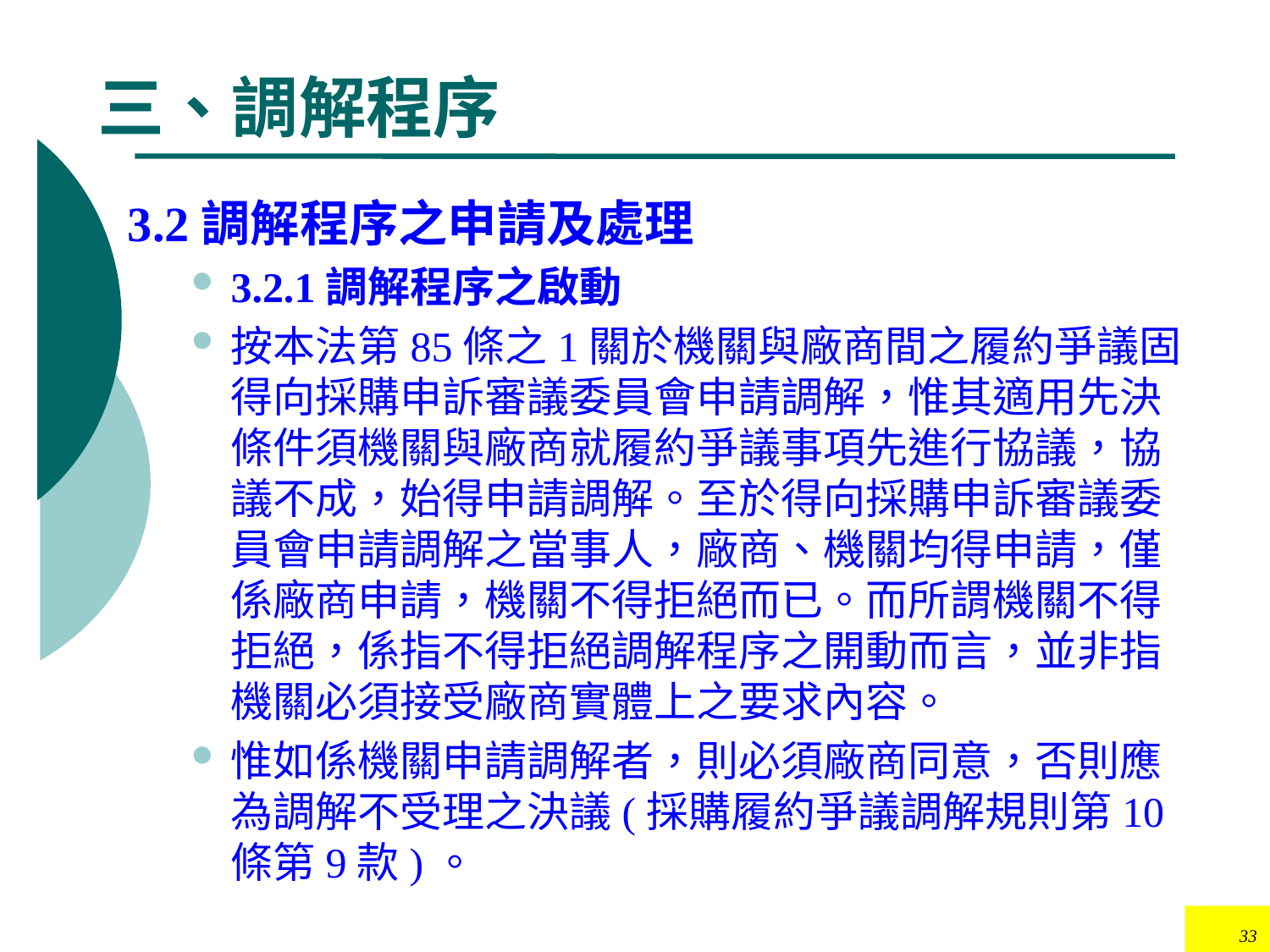

# 三、調解程序
3.2調解程序之申請及處理
3.2.1調解程序之啟動
按本法第85條之1關於機關與廠商間之履約爭議固得向採購申訴審議委員會申請調解，惟其適用先決條件須機關與廠商就履約爭議事項先進行協議，協議不成，始得申請調解。至於得向採購申訴審議委員會申請調解之當事人，廠商、機關均得申請，僅係廠商申請，機關不得拒絕而已。而所謂機關不得拒絕，係指不得拒絕調解程序之開動而言，並非指機關必須接受廠商實體上之要求內容。
惟如係機關申請調解者，則必須廠商同意，否則應為調解不受理之決議(採購履約爭議調解規則第10條第9款)。
33